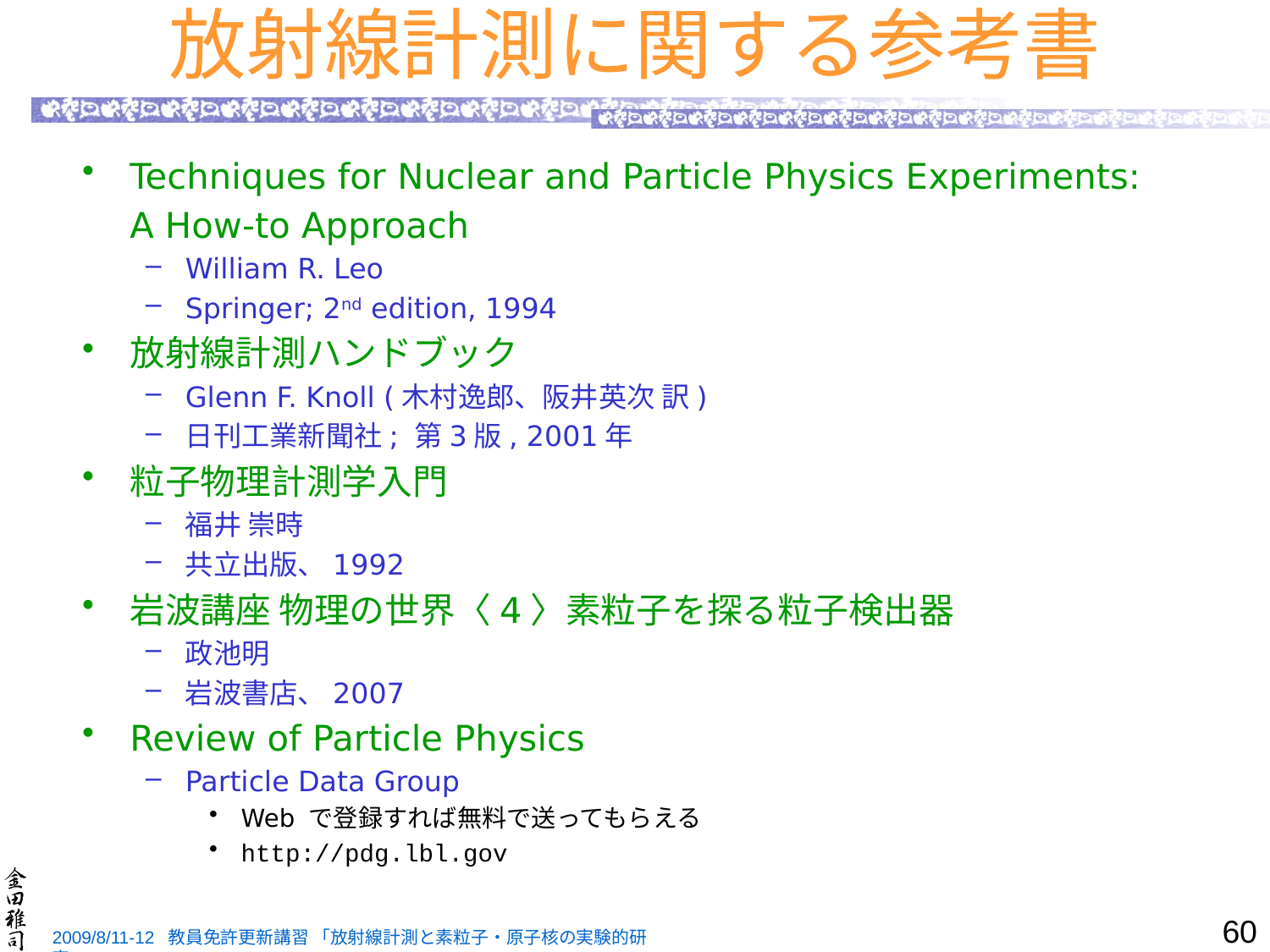

# 放射線計測に関する参考書
Techniques for Nuclear and Particle Physics Experiments:
	A How-to Approach
William R. Leo
Springer; 2nd edition, 1994
放射線計測ハンドブック
Glenn F. Knoll (木村逸郎、阪井英次 訳)
日刊工業新聞社; 第3版, 2001年
粒子物理計測学入門
福井 崇時
共立出版、1992
岩波講座 物理の世界〈4〉素粒子を探る粒子検出器
政池明
岩波書店、2007
Review of Particle Physics
Particle Data Group
Web で登録すれば無料で送ってもらえる
http://pdg.lbl.gov

60
2009/8/11-12  教員免許更新講習 「放射線計測と素粒子・原子核の実験的研究」